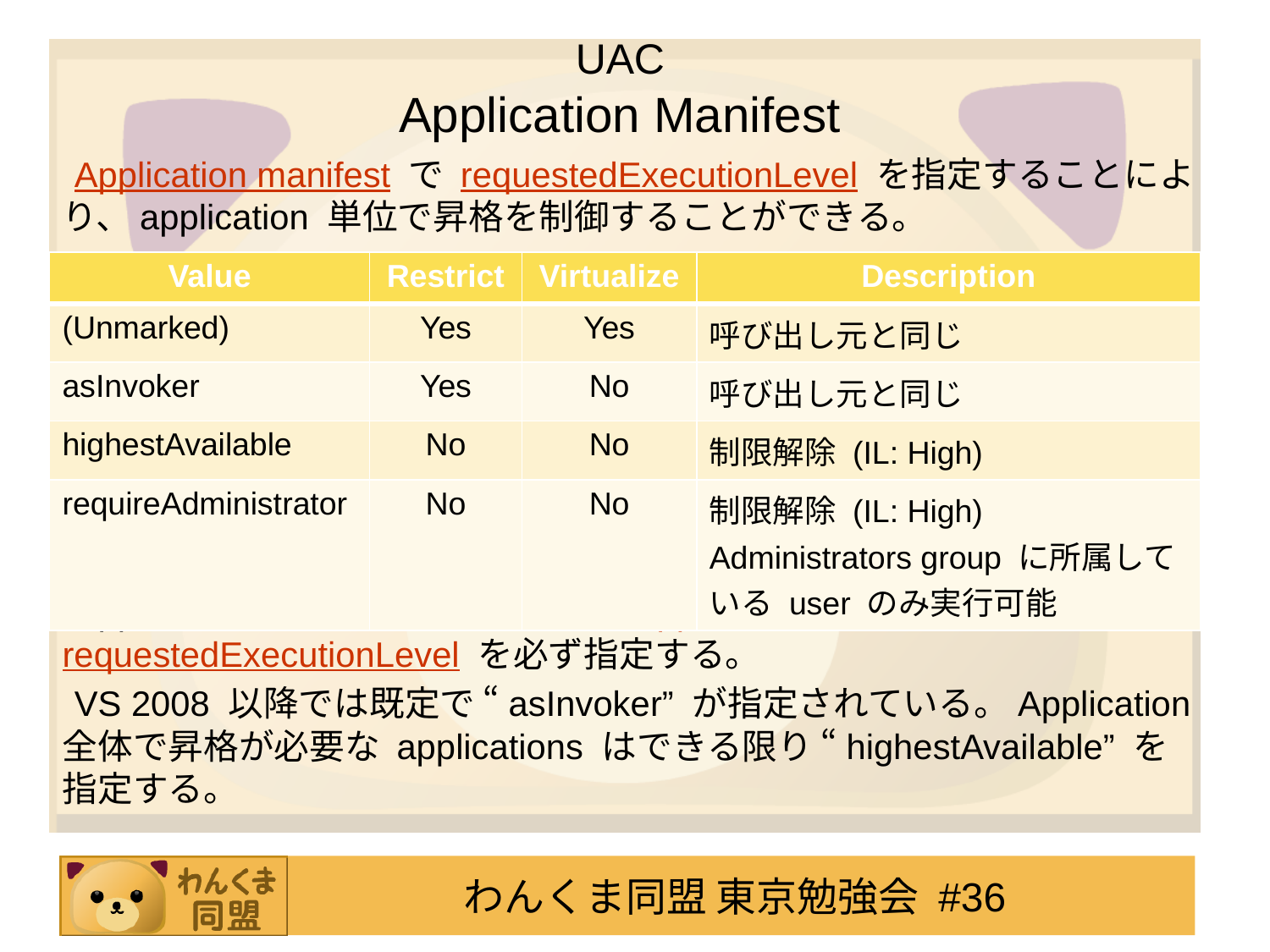

# UAC Application Manifest
Application manifest で requestedExecutionLevel を指定することにより、application 単位で昇格を制御することができる。

Application を新規開発する場合、 application manifest に requestedExecutionLevel を必ず指定する。
VS 2008 以降では既定で “asInvoker” が指定されている。Application 全体で昇格が必要な applications はできる限り “highestAvailable” を指定する。

| Value | Restrict | Virtualize | Description |
| --- | --- | --- | --- |
| (Unmarked) | Yes | Yes | 呼び出し元と同じ |
| asInvoker | Yes | No | 呼び出し元と同じ |
| highestAvailable | No | No | 制限解除 (IL: High) |
| requireAdministrator | No | No | 制限解除 (IL: High) Administrators group に所属している user のみ実行可能 |